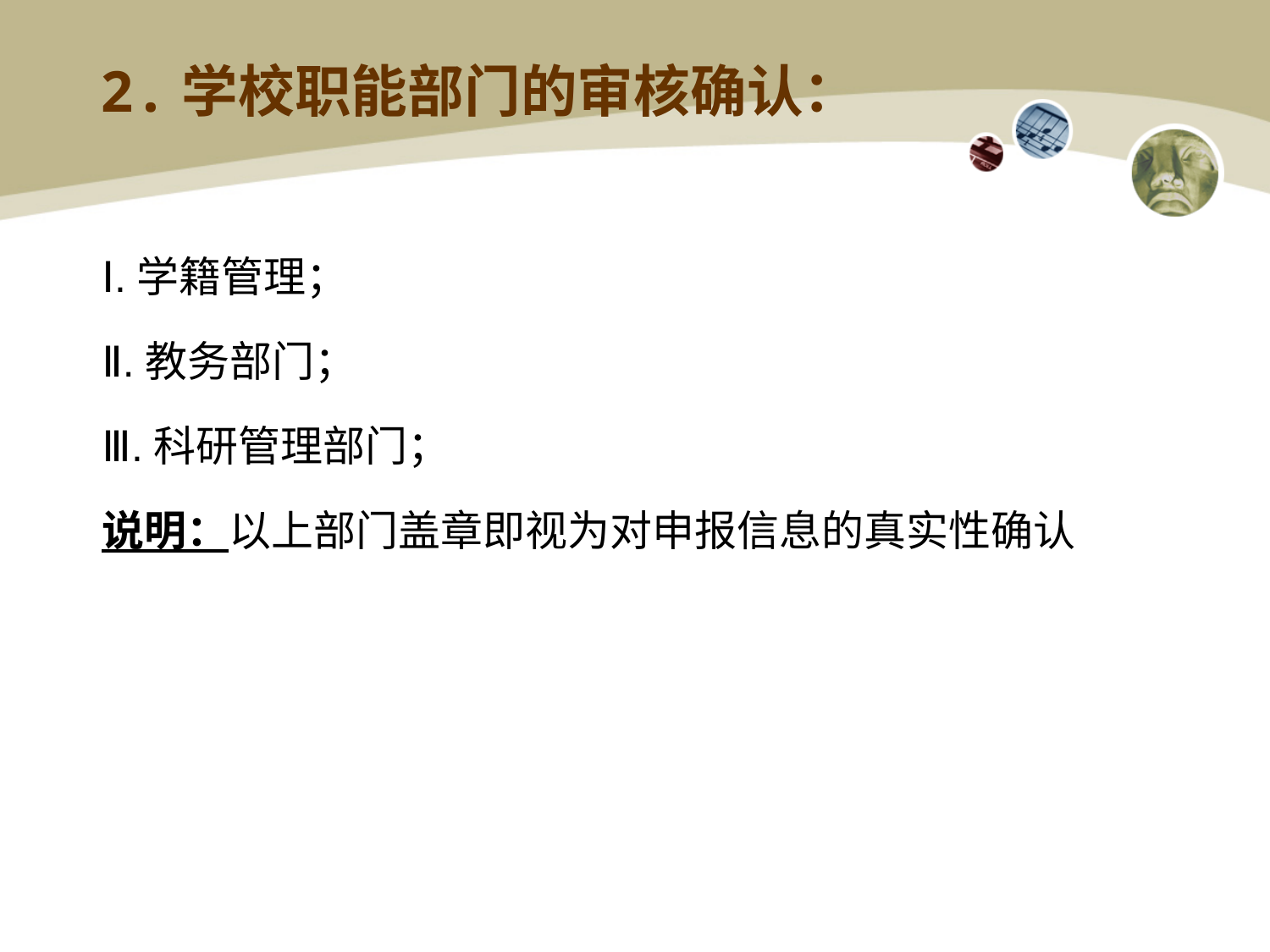

# 2.学校职能部门的审核确认：
Ⅰ.学籍管理；
Ⅱ.教务部门；
Ⅲ.科研管理部门；
说明：以上部门盖章即视为对申报信息的真实性确认